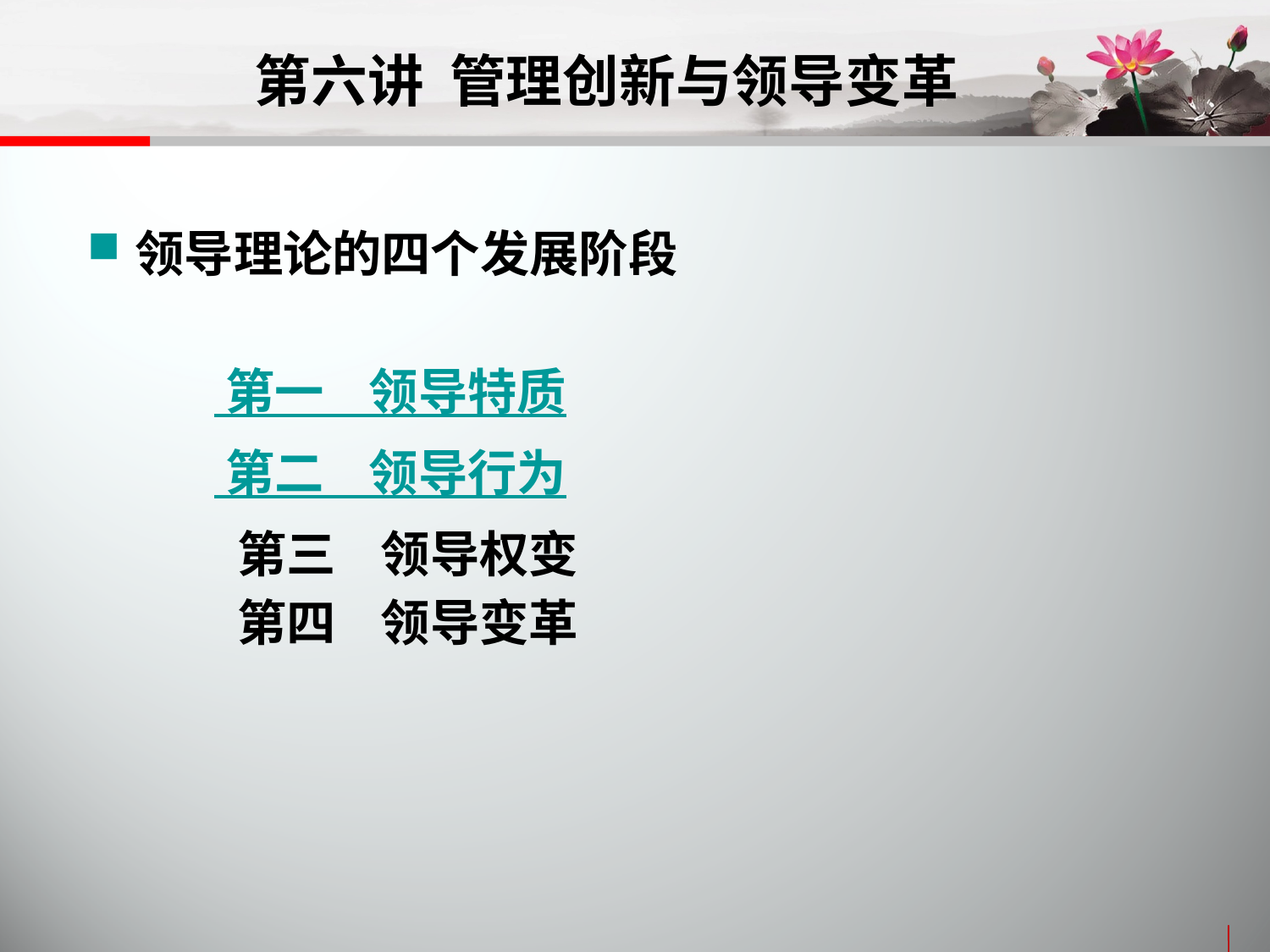

# 第六讲  管理创新与领导变革

领导理论的四个发展阶段

 第一    领导特质
 第二    领导行为
 第三    领导权变
 第四    领导变革